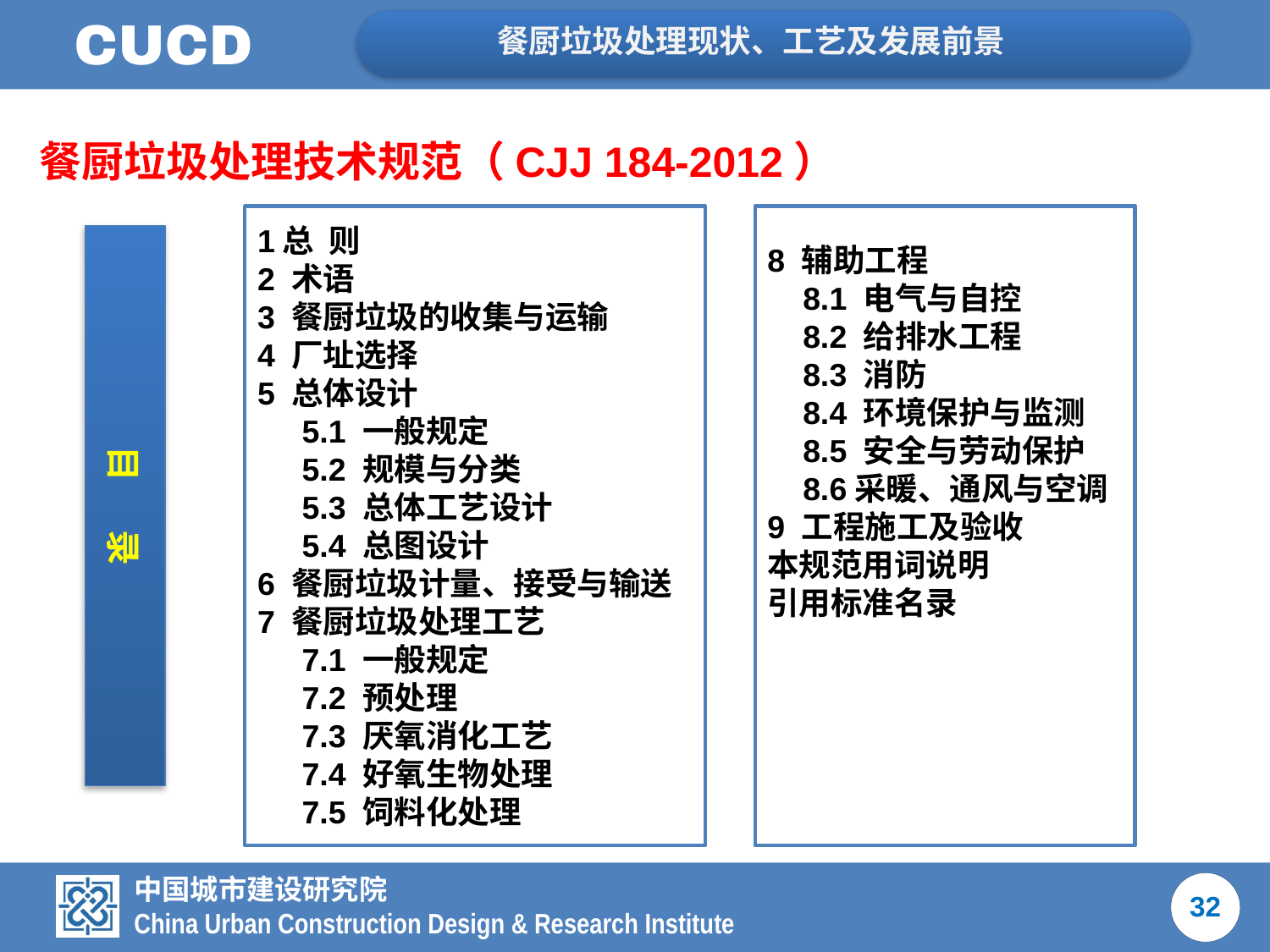

餐厨垃圾处理技术规范（CJJ 184-2012）
1总  则
2 术语
3 餐厨垃圾的收集与运输
4 厂址选择
5 总体设计
     5.1 一般规定
     5.2 规模与分类
     5.3 总体工艺设计
     5.4 总图设计
6 餐厨垃圾计量、接受与输送
7 餐厨垃圾处理工艺
     7.1 一般规定
     7.2 预处理
     7.3 厌氧消化工艺
     7.4 好氧生物处理
     7.5 饲料化处理
8 辅助工程
    8.1 电气与自控
    8.2 给排水工程
    8.3 消防
    8.4 环境保护与监测
    8.5 安全与劳动保护
    8.6采暖、通风与空调
9 工程施工及验收
本规范用词说明
引用标准名录

目      录
32